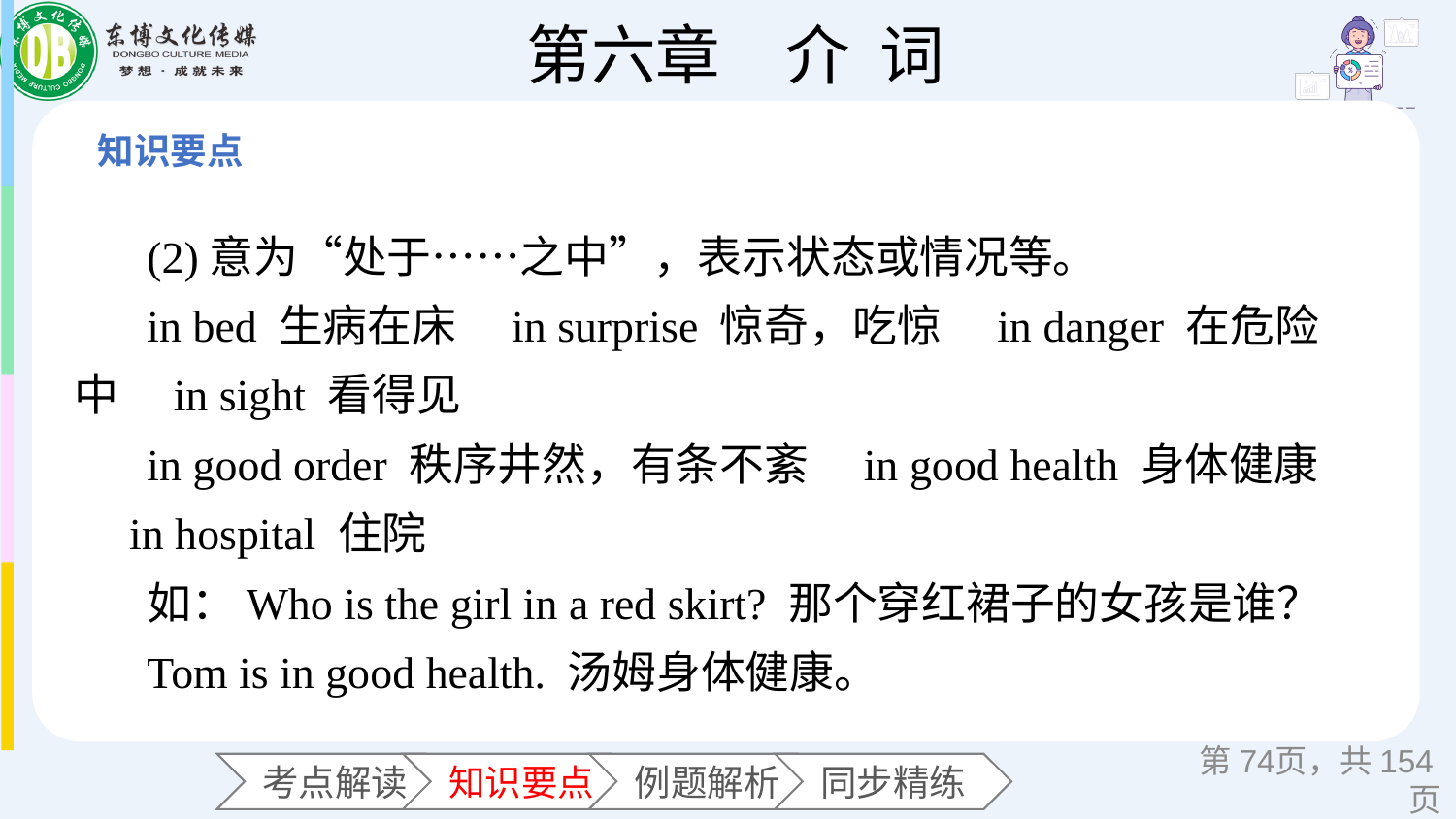

(2)意为“处于……之中”，表示状态或情况等。
in bed 生病在床　in surprise 惊奇，吃惊　in danger 在危险中　in sight 看得见
in good order 秩序井然，有条不紊　in good health 身体健康　in hospital 住院
如：Who is the girl in a red skirt? 那个穿红裙子的女孩是谁？
Tom is in good health. 汤姆身体健康。
第74页，共154页